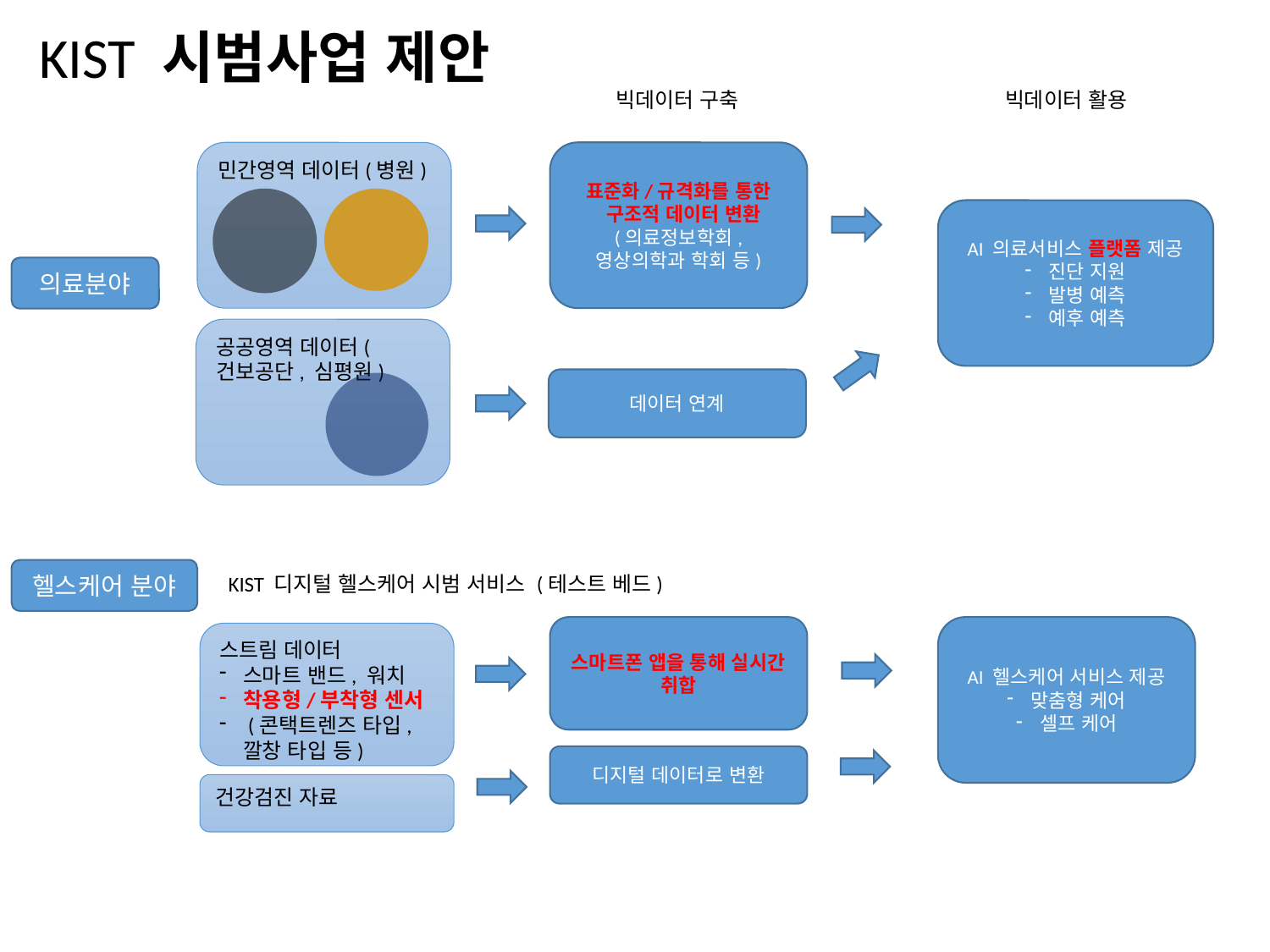

# KIST 시범사업 제안
빅데이터 구축
빅데이터 활용
표준화/규격화를 통한
 구조적 데이터 변환
(의료정보학회, 영상의학과 학회 등)
민간영역 데이터(병원)
 임상적
데이터
 의료 영상
데이터
AI 의료서비스 플랫폼 제공
진단 지원
발병 예측
예후 예측

의료분야
공공영역 데이터(건보공단, 심평원)

데이터 연계
 개인 유전
정보

헬스케어 분야
KIST 디지털 헬스케어 시범 서비스 (테스트 베드)
AI 헬스케어 서비스 제공
맞춤형 케어
셀프 케어
스마트폰 앱을 통해 실시간 취합
스트림 데이터
스마트 밴드, 워치
착용형/부착형 센서
 (콘택트렌즈 타입, 깔창 타입 등)

디지털 데이터로 변환

건강검진 자료